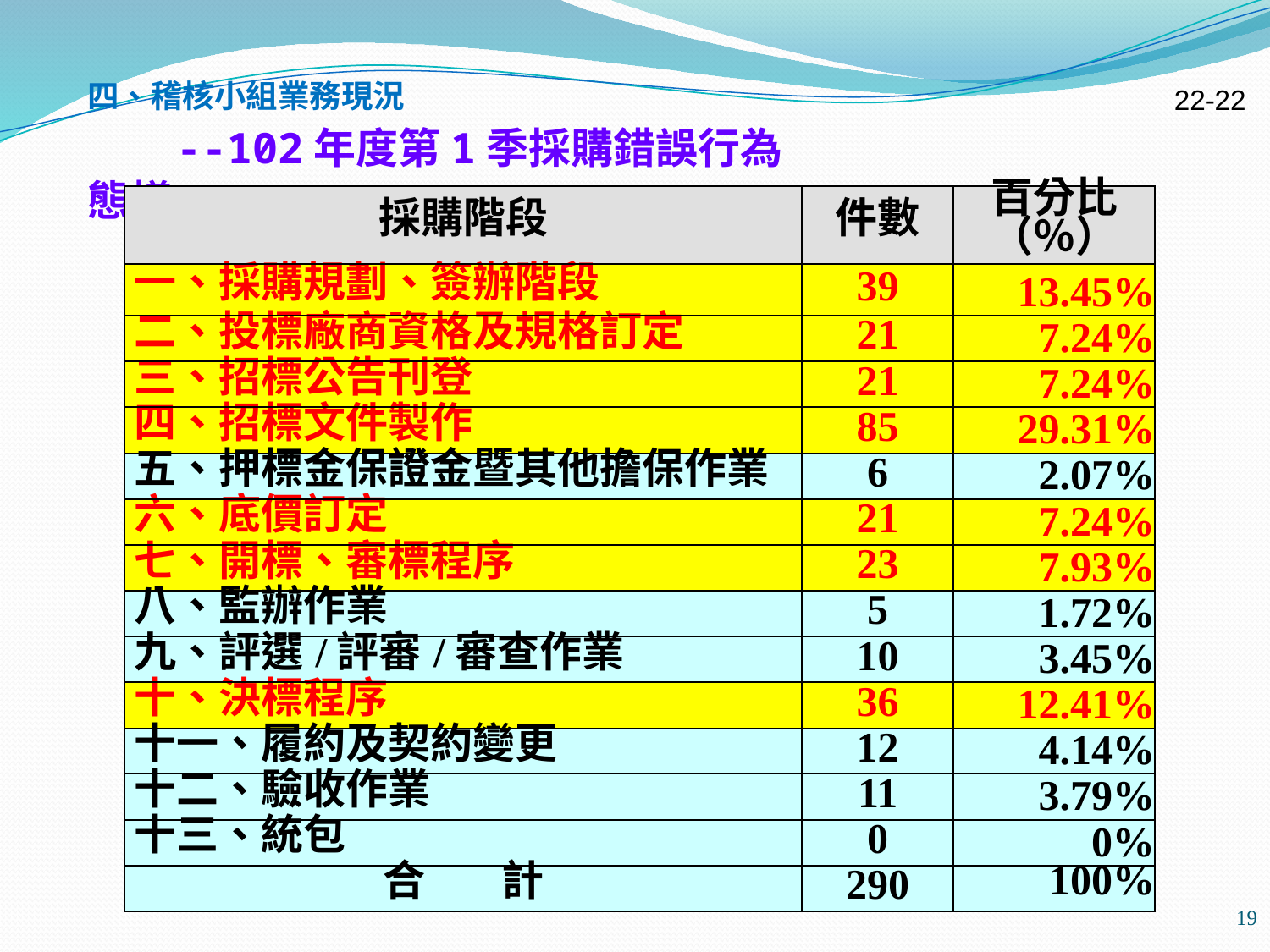

四、稽核小組業務現況
   --102年度第1季採購錯誤行為態樣
22-22
| 採購階段 | 件數 | 百分比（％） |
| --- | --- | --- |
| 一、採購規劃、簽辦階段 | 39 | 13.45% |
| 二、投標廠商資格及規格訂定 | 21 | 7.24% |
| 三、招標公告刊登 | 21 | 7.24% |
| 四、招標文件製作 | 85 | 29.31% |
| 五、押標金保證金暨其他擔保作業 | 6 | 2.07% |
| 六、底價訂定 | 21 | 7.24% |
| 七、開標、審標程序 | 23 | 7.93% |
| 八、監辦作業 | 5 | 1.72% |
| 九、評選/評審/審查作業 | 10 | 3.45% |
| 十、決標程序 | 36 | 12.41% |
| 十一、履約及契約變更 | 12 | 4.14% |
| 十二、驗收作業 | 11 | 3.79% |
| 十三、統包 | 0 | 0% |
| 合 計 | 290 | 100% |
19